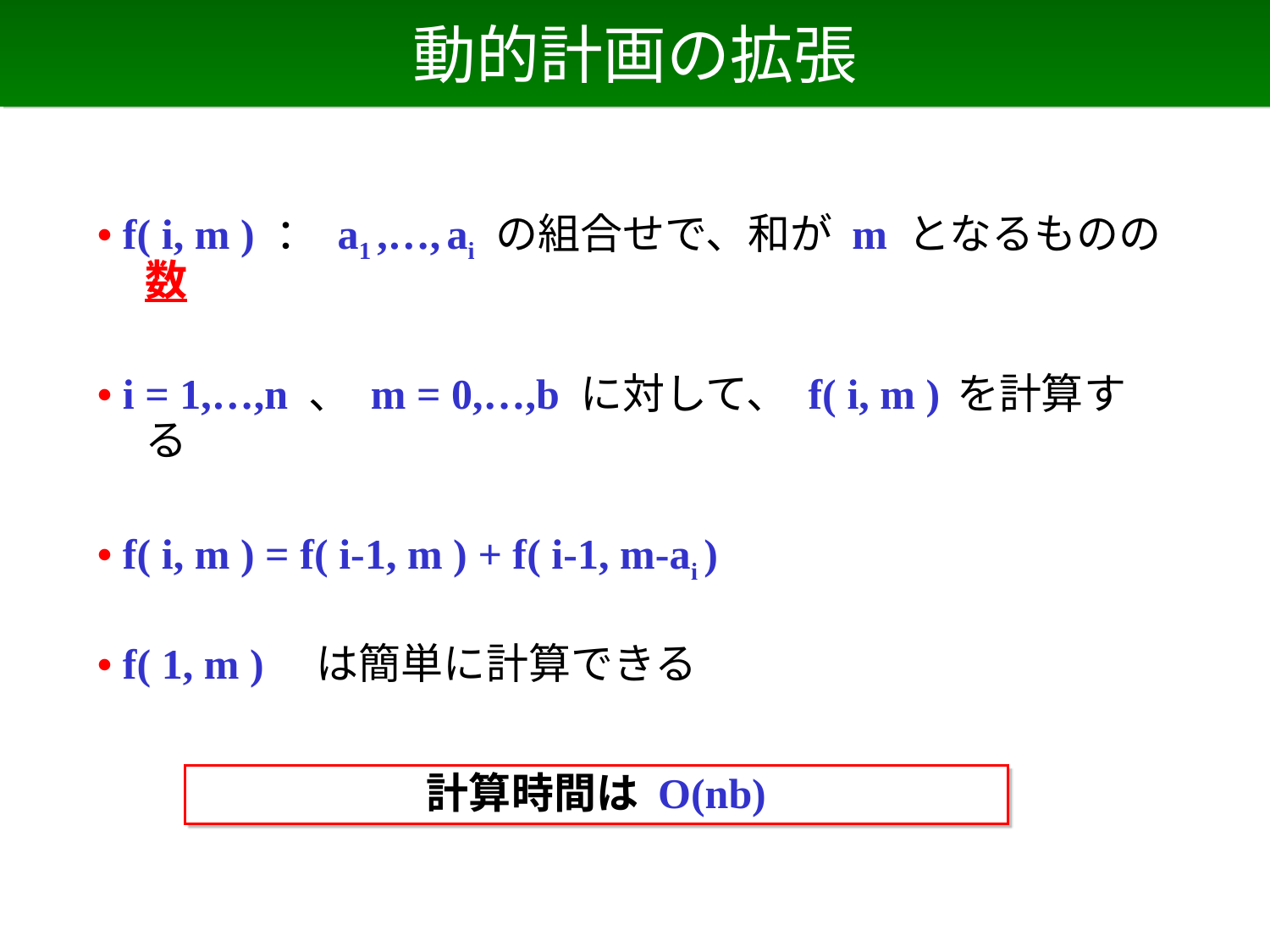

# 動的計画の拡張
• f( i, m ) ： a1 ,…, ai の組合せで、和が m となるものの数

• i = 1,…,n 、 m = 0,…,b に対して、 f( i, m ) を計算する

• f( i, m ) = f( i-1, m ) + f( i-1, m-ai )

• f( 1, m )    は簡単に計算できる
計算時間は O(nb)